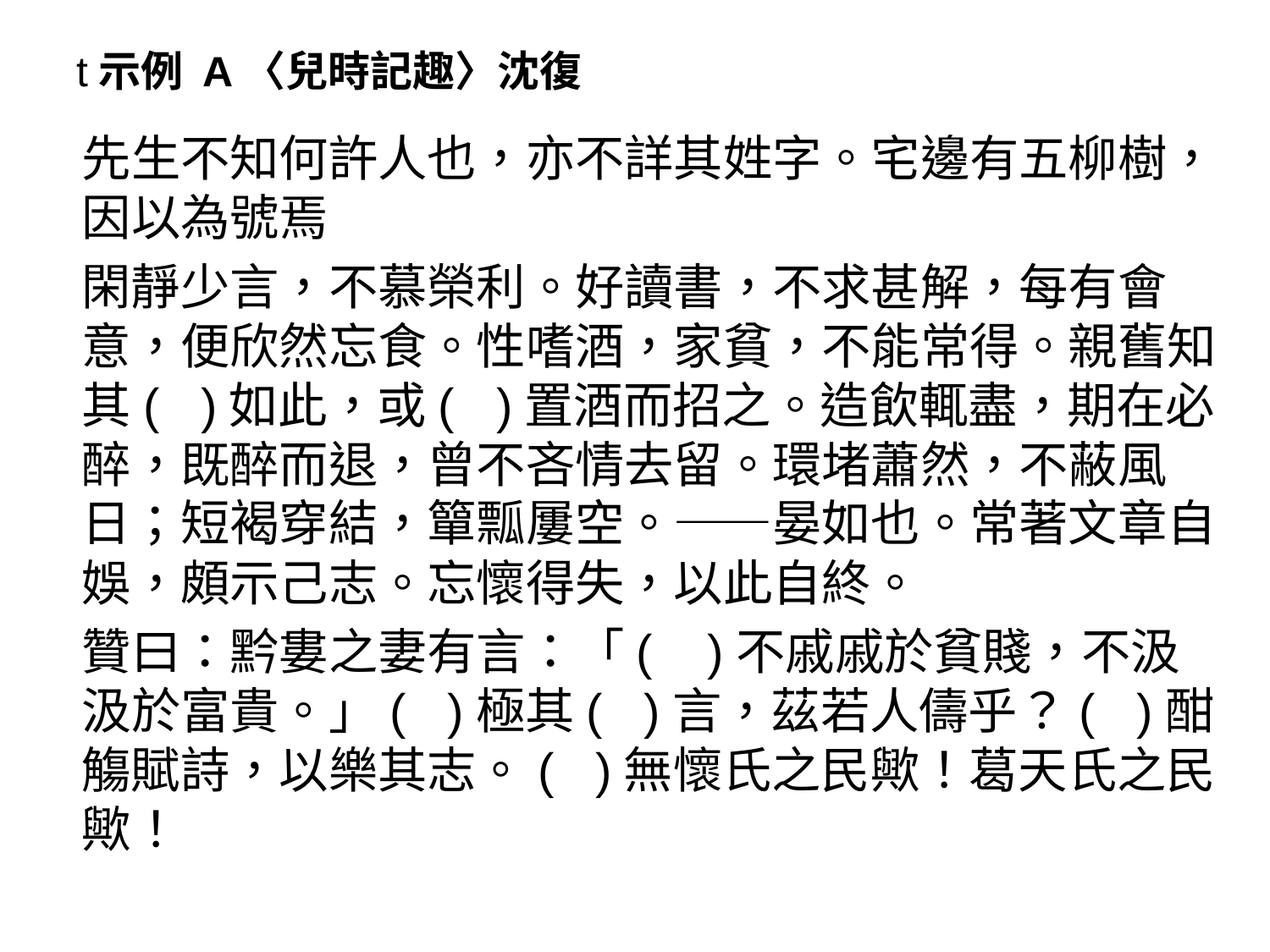

# t示例 A〈兒時記趣〉沈復
先生不知何許人也，亦不詳其姓字。宅邊有五柳樹，因以為號焉
閑靜少言，不慕榮利。好讀書，不求甚解，每有會意，便欣然忘食。性嗜酒，家貧，不能常得。親舊知其(   )如此，或(   )置酒而招之。造飲輒盡，期在必醉，既醉而退，曾不吝情去留。環堵蕭然，不蔽風日；短褐穿結，簞瓢屢空。——晏如也。常著文章自娛，頗示己志。忘懷得失，以此自終。
贊曰：黔婁之妻有言：「(    )不戚戚於貧賤，不汲汲於富貴。」(   )極其(   )言，茲若人儔乎？(   )酣觴賦詩，以樂其志。(   )無懷氏之民歟！葛天氏之民歟！